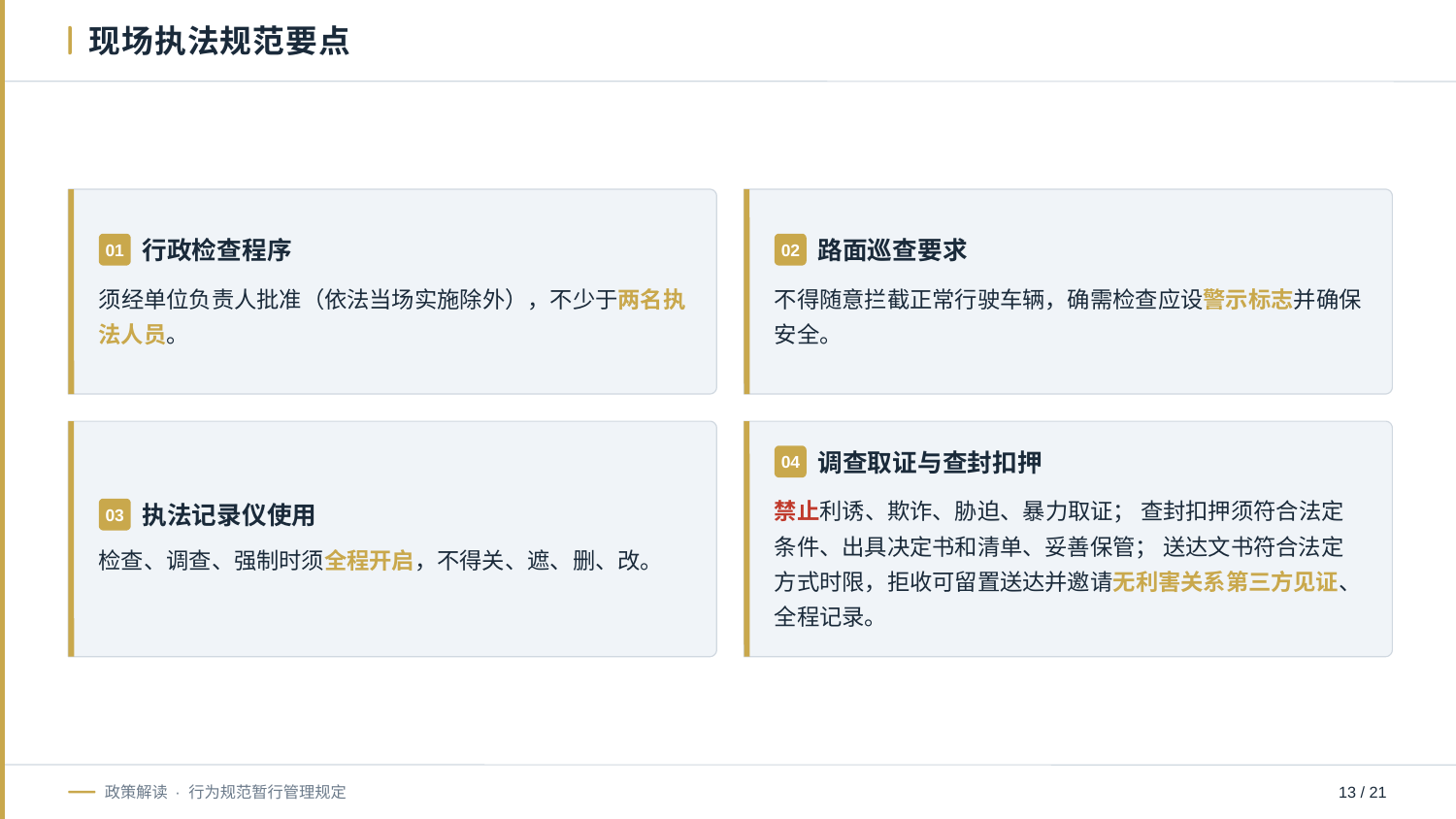

现场执法规范要点

行政检查程序
路面巡查要求
01

02

须经单位负责人批准（依法当场实施除外），不少于两名执法人员。
不得随意拦截正常行驶车辆，确需检查应设警示标志并确保安全。

调查取证与查封扣押
04

禁止利诱、欺诈、胁迫、暴力取证； 查封扣押须符合法定条件、出具决定书和清单、妥善保管； 送达文书符合法定方式时限，拒收可留置送达并邀请无利害关系第三方见证、全程记录。
执法记录仪使用
03

检查、调查、强制时须全程开启，不得关、遮、删、改。

政策解读 · 行为规范暂行管理规定
13 / 21